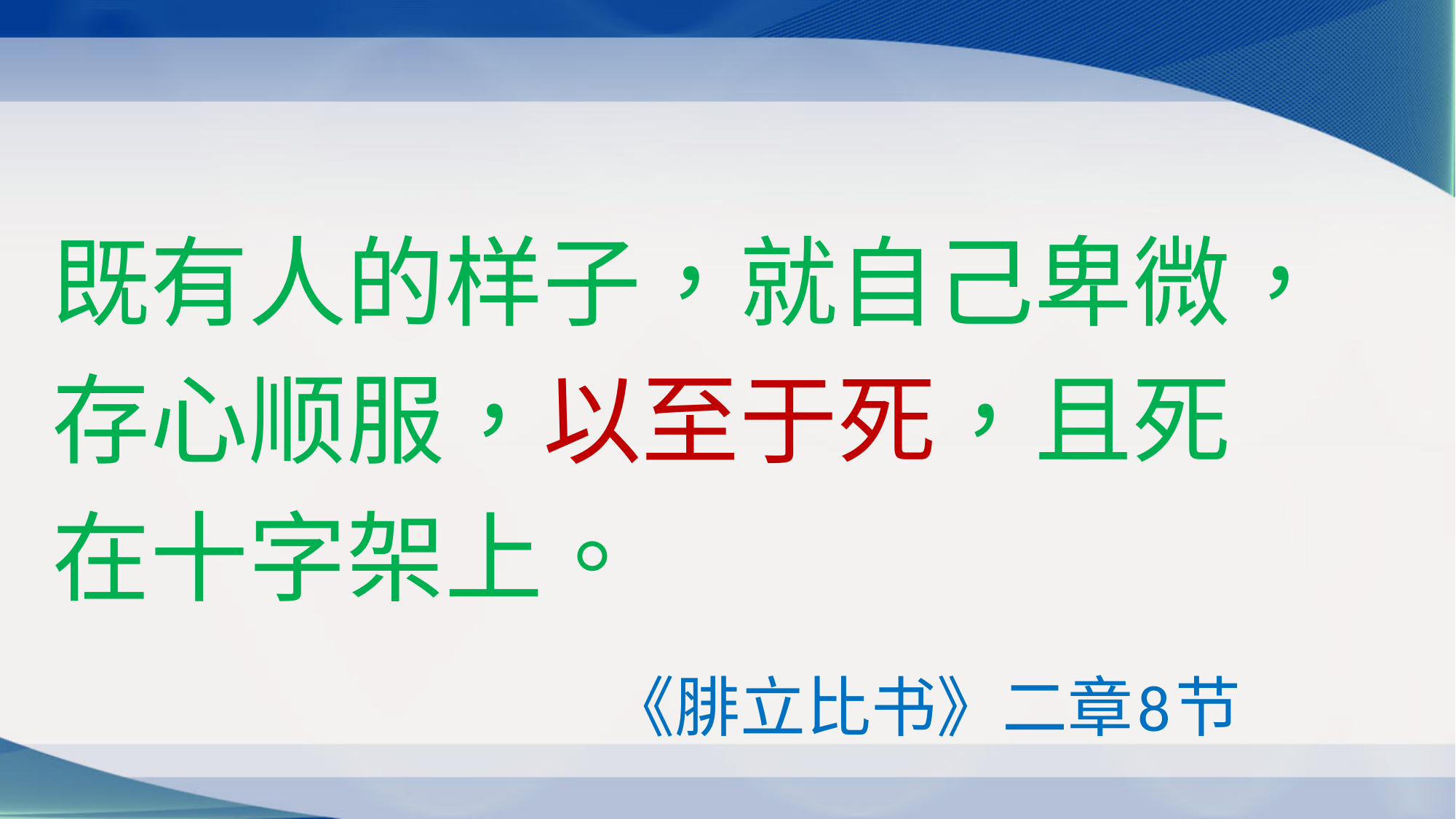

既有人的样子，就自己卑微，
存心顺服，以至于死，且死
在十字架上。
                         《腓立比书》二章8节